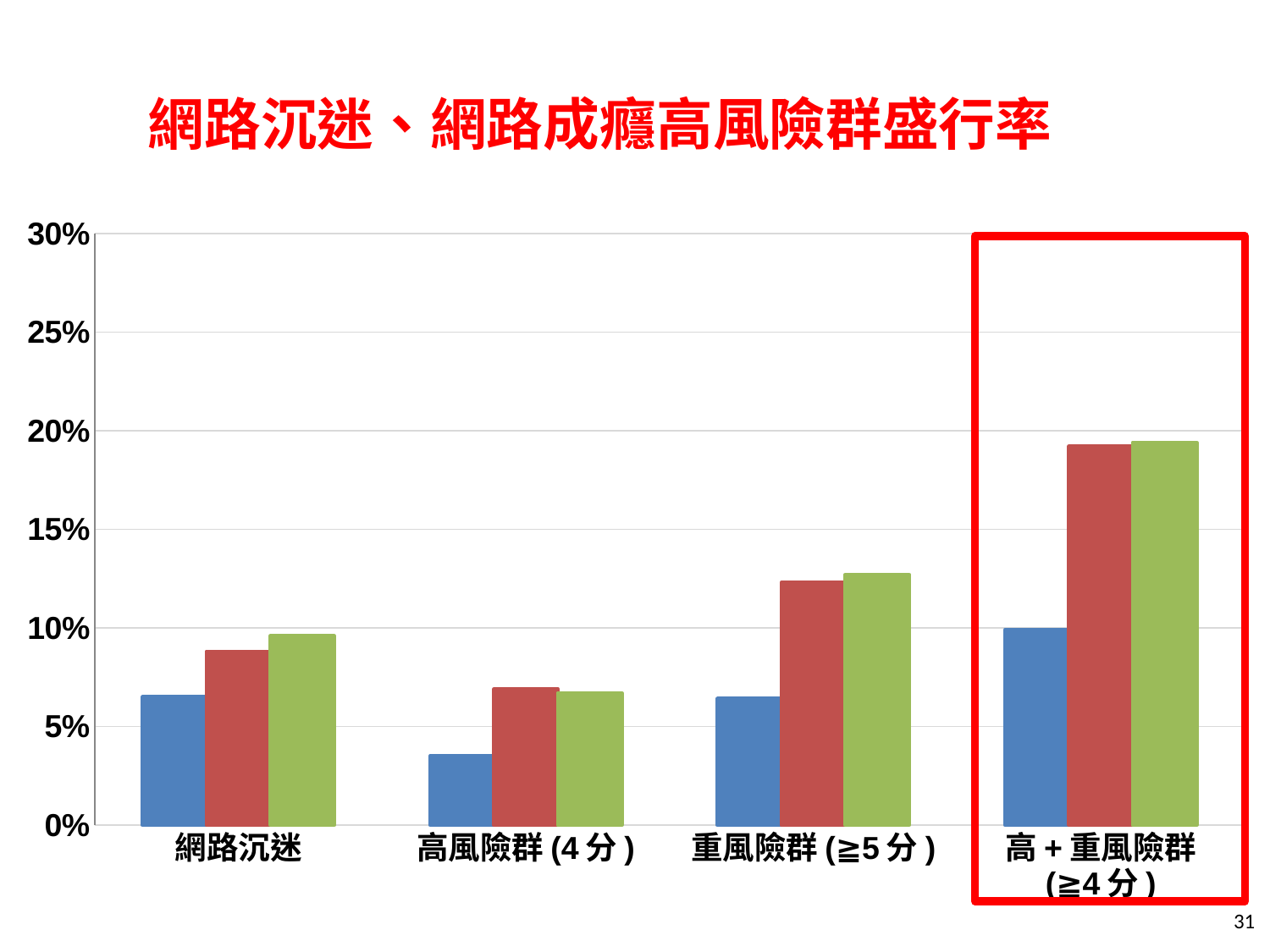

# 網路沉迷、網路成癮高風險群盛行率

### Chart

| Category | 國小 | 國中 | 高中職 |
|---|---|---|---|
| 網路沉迷 | 0.065 | 0.08800000000000005 | 0.096 |
| 高風險群(4分) | 0.03500000000000001 | 0.06900000000000003 | 0.067 |
| 重風險群(≧5分) | 0.06400000000000004 | 0.12300000000000004 | 0.127 |
| 高+重風險群
(≧4分) | 0.09900000000000005 | 0.192 | 0.194 |
31